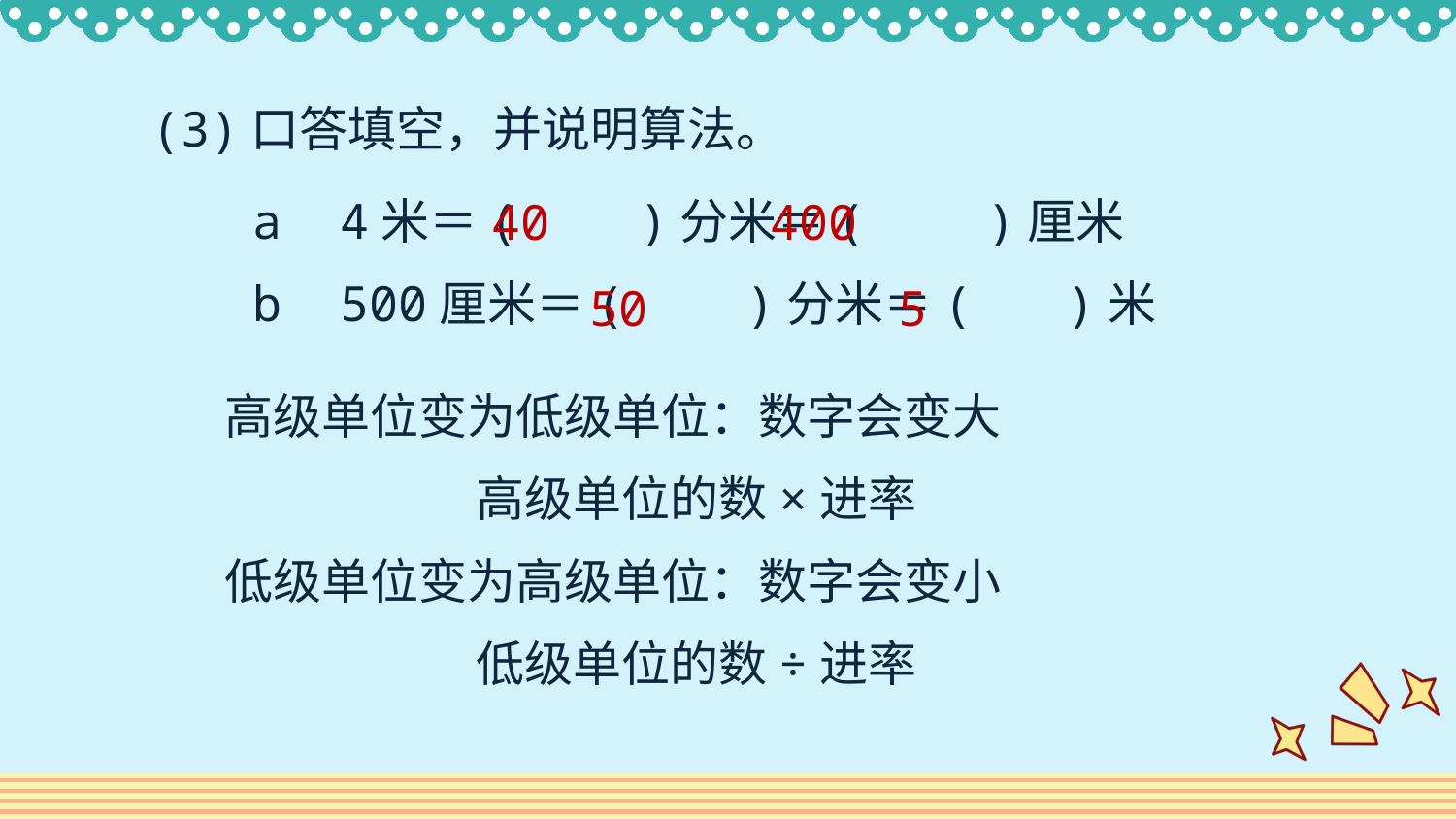

你还记得什么是因数？什么是倍数吗？

(3)口答填空，并说明算法。
a  4米＝(　　)分米＝(　　)厘米
b  500厘米＝(　　)分米＝(　  )米
40
400
50
5
高级单位变为低级单位：数字会变大
                      高级单位的数×进率
低级单位变为高级单位：数字会变小
                      低级单位的数÷进率